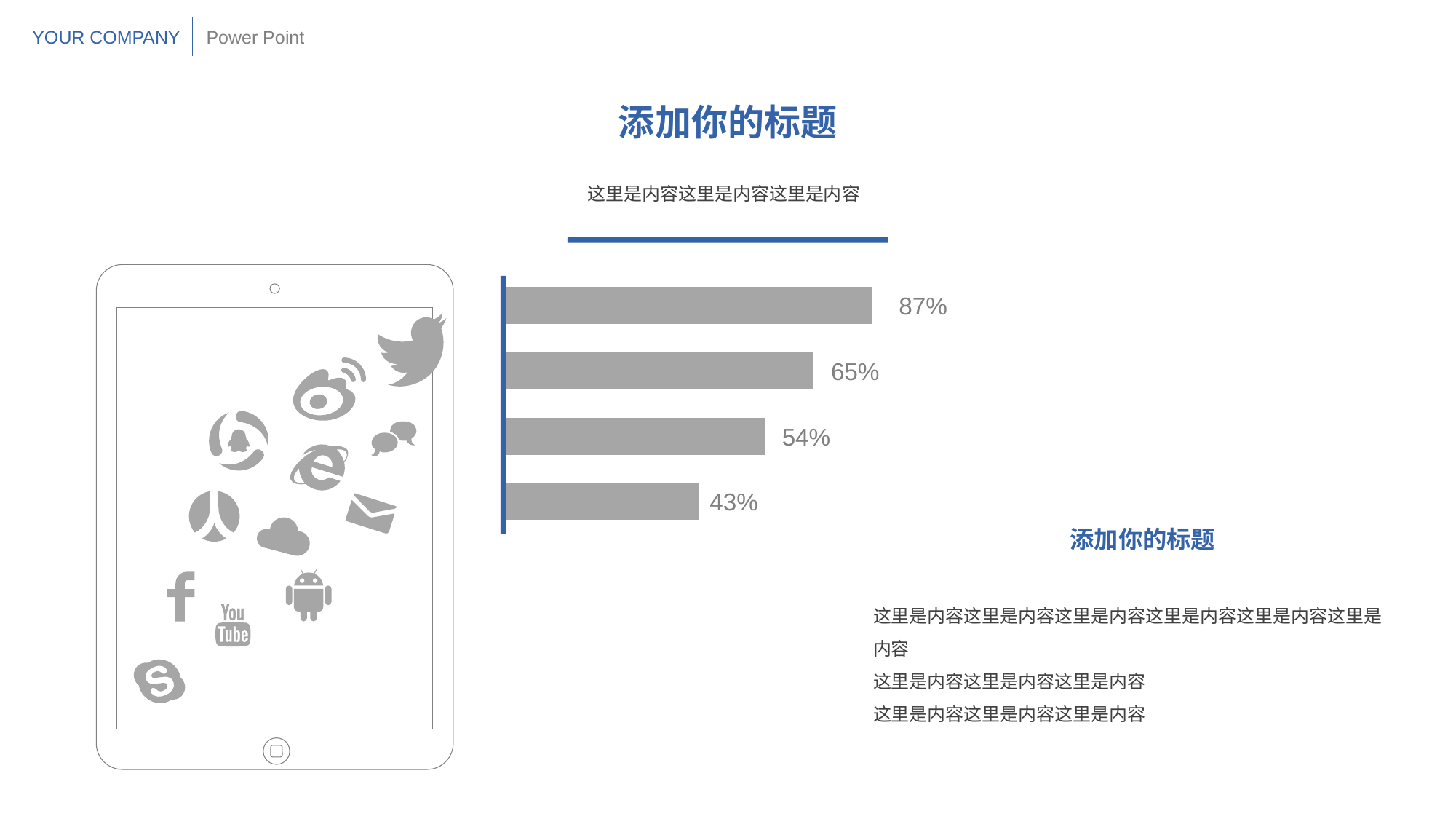

YOUR COMPANY
Power Point
添加你的标题
这里是内容这里是内容这里是内容

87%

65%

54%

43%

添加你的标题

这里是内容这里是内容这里是内容这里是内容这里是内容这里是内容
这里是内容这里是内容这里是内容
这里是内容这里是内容这里是内容